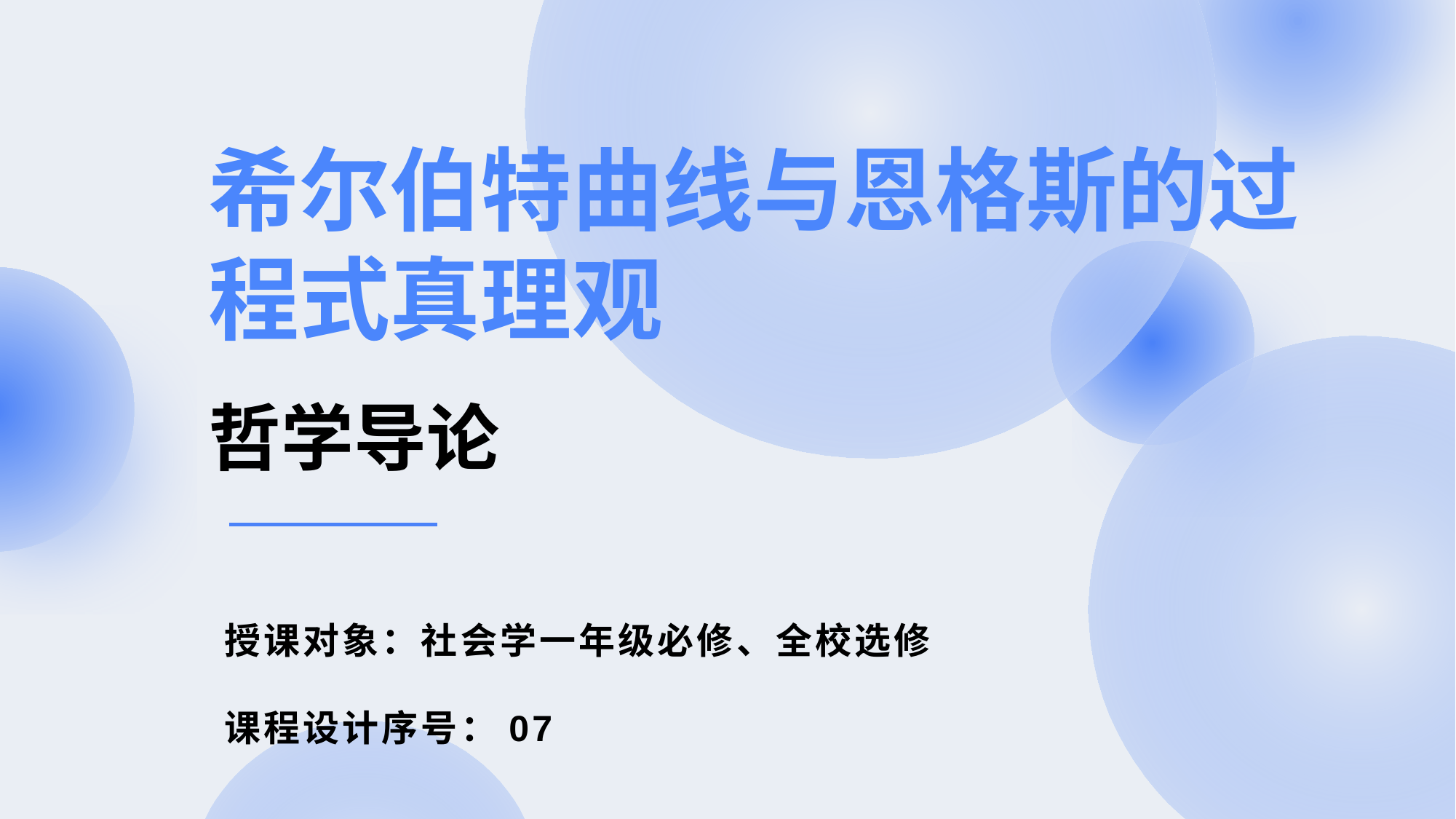

希尔伯特曲线与恩格斯的过程式真理观

哲学导论
授课对象：社会学一年级必修、全校选修

课程设计序号：07